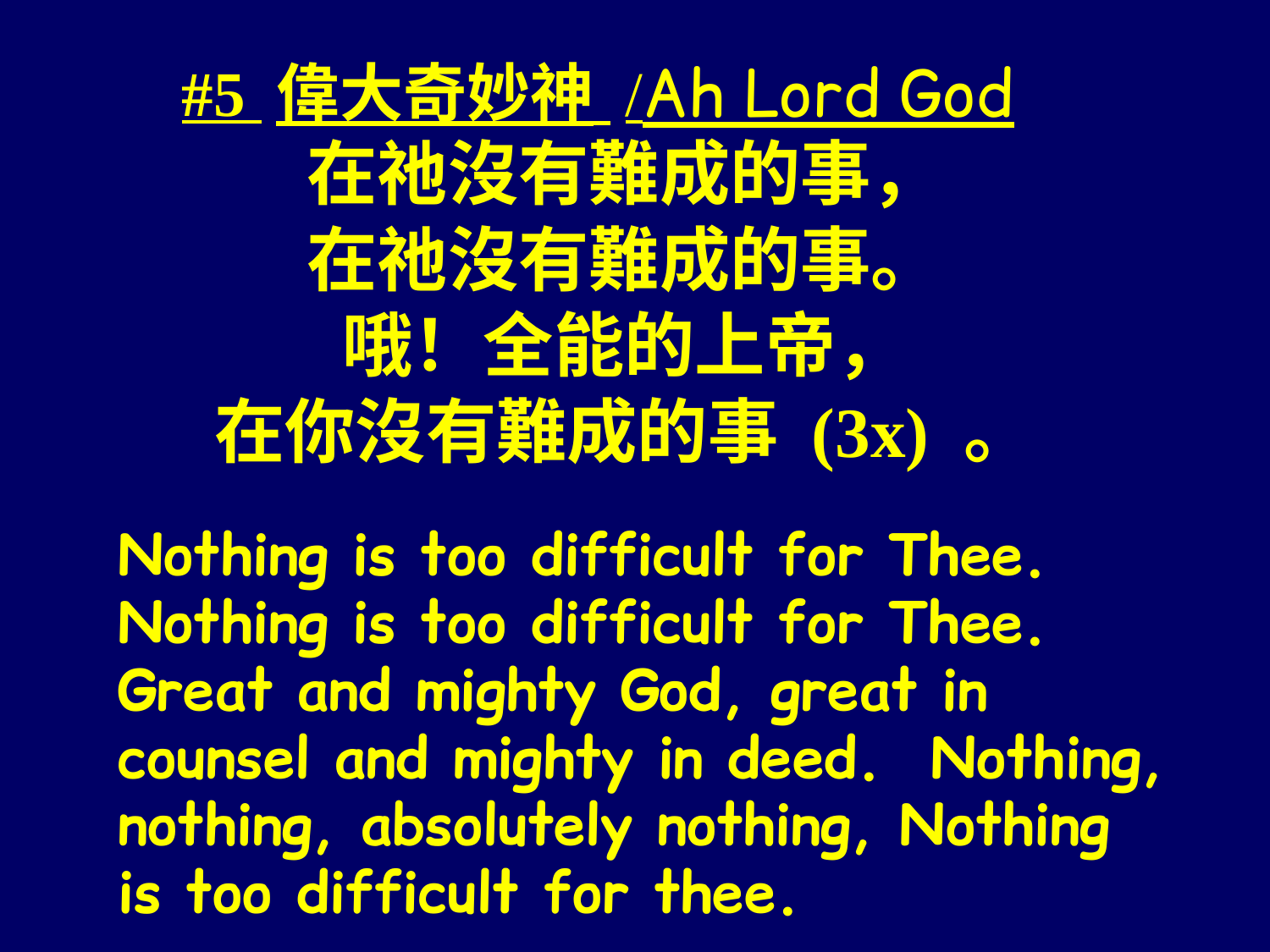

#5 偉大奇妙神 /Ah Lord God
在祂沒有難成的事，
在祂沒有難成的事。
哦！全能的上帝，
在你沒有難成的事 (3x) 。
Nothing is too difficult for Thee.  Nothing is too difficult for Thee.  Great and mighty God, great in counsel and mighty in deed.  Nothing, nothing, absolutely nothing, Nothing is too difficult for thee.